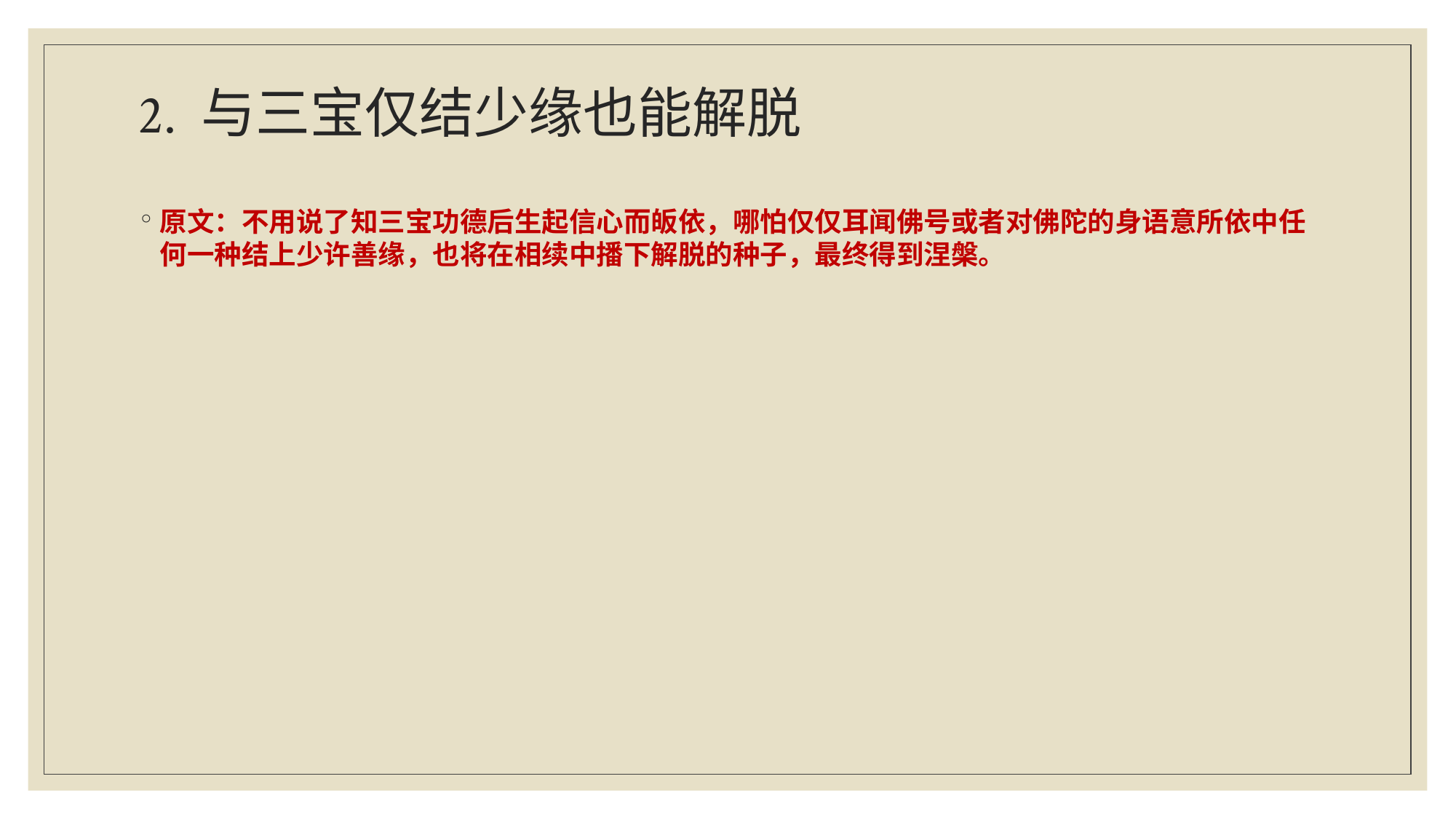

# 2. 与三宝仅结少缘也能解脱
原文：不用说了知三宝功德后生起信心而皈依，哪怕仅仅耳闻佛号或者对佛陀的身语意所依中任何一种结上少许善缘，也将在相续中播下解脱的种子，最终得到涅槃。